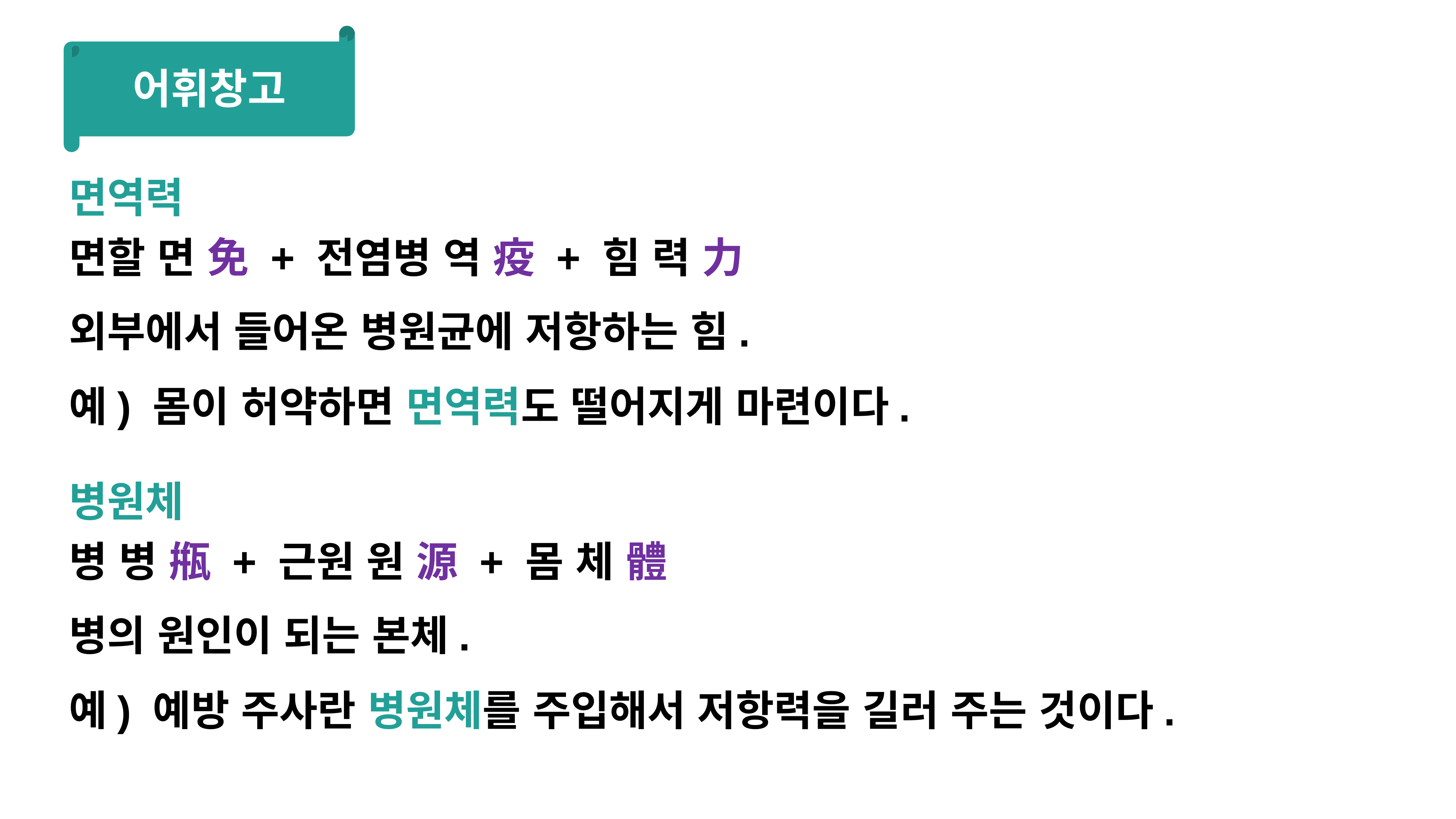

어휘창고
면역력
면할 면 免 + 전염병 역 疫 + 힘 력 力
외부에서 들어온 병원균에 저항하는 힘.
예) 몸이 허약하면 면역력도 떨어지게 마련이다.
병원체
병 병 甁 + 근원 원 源 + 몸 체 體
병의 원인이 되는 본체.
예) 예방 주사란 병원체를 주입해서 저항력을 길러 주는 것이다.